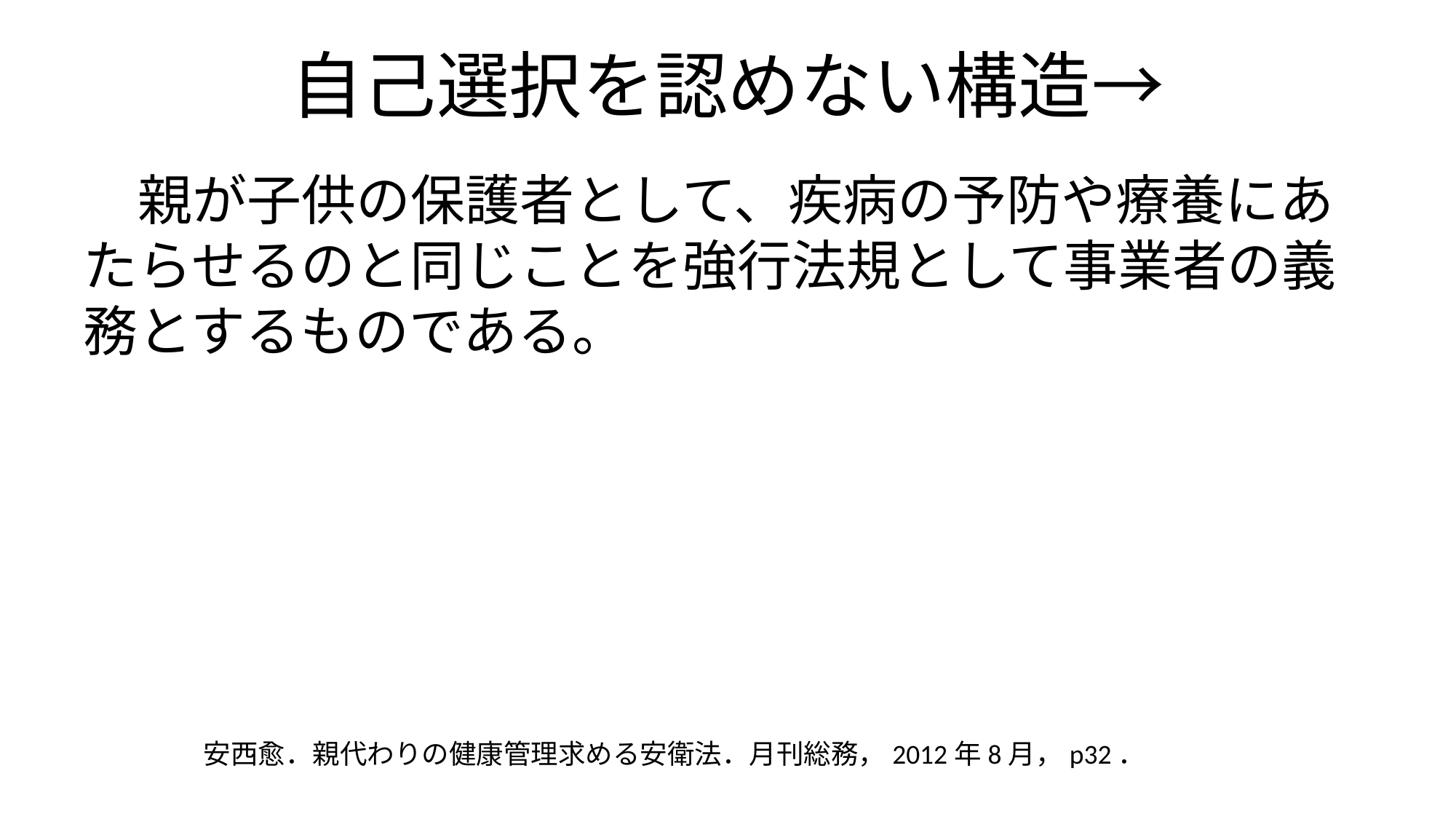

# 自己選択を認めない構造→
　親が子供の保護者として、疾病の予防や療養にあたらせるのと同じことを強行法規として事業者の義務とするものである。
安西愈．親代わりの健康管理求める安衛法．月刊総務，2012年8月，p32．
31